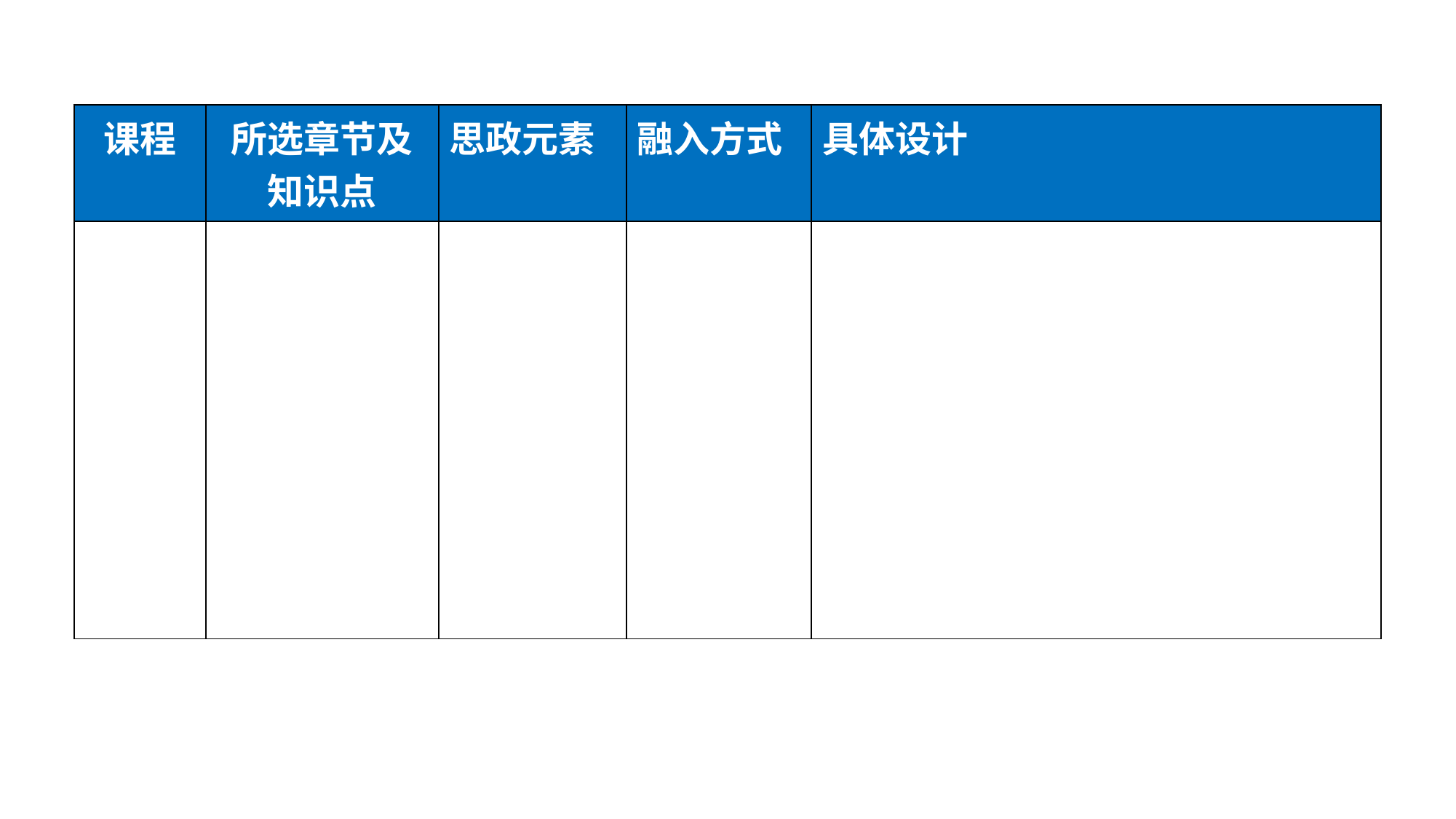

| 课程 | 所选章节及知识点 | 思政元素 | 融入方式 | 具体设计 |
| --- | --- | --- | --- | --- |
|  |  |  |  |  |